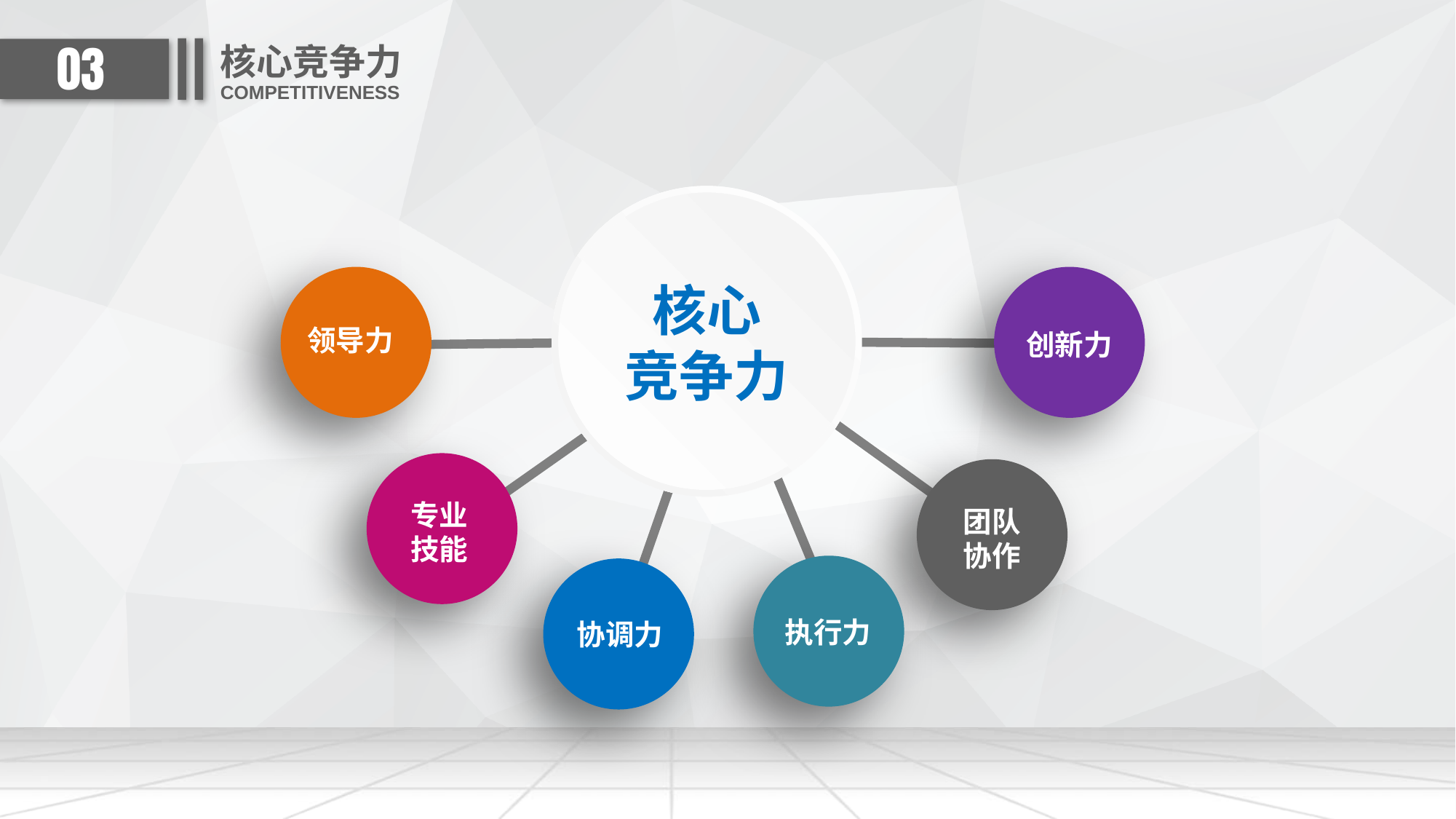

核心竞争力

03
COMPETITIVENESS

核心
竞争力

领导力
创新力

专业
技能
团队
协作

执行力
协调力
延迟符